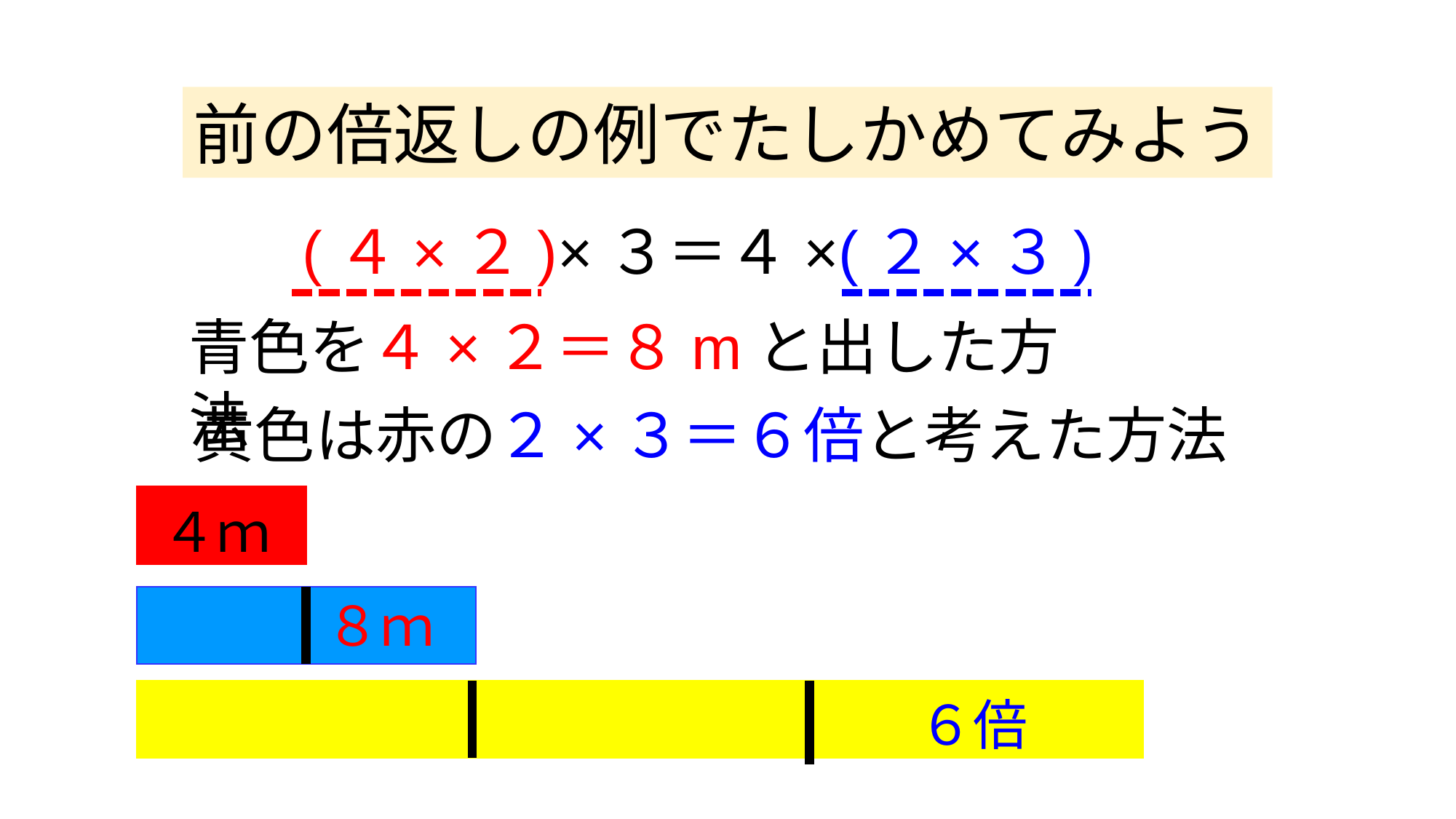

前の倍返しの例でたしかめてみよう
(４×２)×３＝４×(２×３)
青色を４×２＝８mと出した方法
黄色は赤の２×３＝６倍と考えた方法

４ｍ
８ｍ

６倍